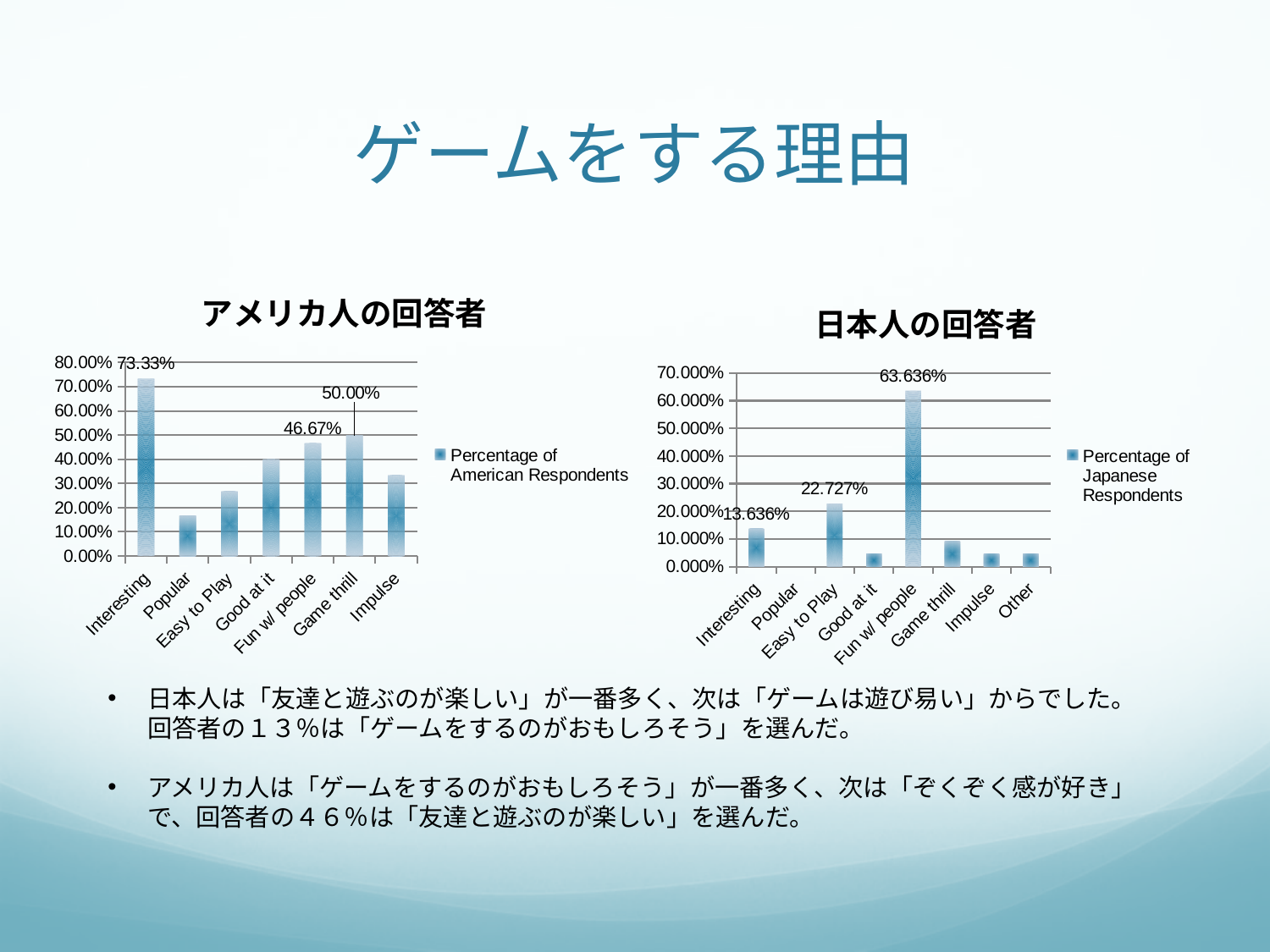

# ゲームをする理由

### Chart: アメリカ人の回答者

| Category | Percentage of American Respondents |
|---|---|
| Interesting | 0.733333333333333 |
| Popular | 0.166666666666667 |
| Easy to Play | 0.266666666666667 |
| Good at it | 0.4 |
| Fun w/ people | 0.466666666666667 |
| Game thrill | 0.5 |
| Impulse | 0.333333333333333 |

### Chart: 日本人の回答者

| Category | Percentage of Japanese Respondents |
|---|---|
| Interesting | 0.136363636363636 |
| Popular | 0.0 |
| Easy to Play | 0.227272727272727 |
| Good at it | 0.0454545454545455 |
| Fun w/ people | 0.636363636363636 |
| Game thrill | 0.0909090909090909 |
| Impulse | 0.0454545454545455 |
| Other | 0.0454545454545455 |
日本人は「友達と遊ぶのが楽しい」が一番多く、次は「ゲームは遊び易い」からでした。回答者の１３％は「ゲームをするのがおもしろそう」を選んだ。

アメリカ人は「ゲームをするのがおもしろそう」が一番多く、次は「ぞくぞく感が好き」で、回答者の４６％は「友達と遊ぶのが楽しい」を選んだ。